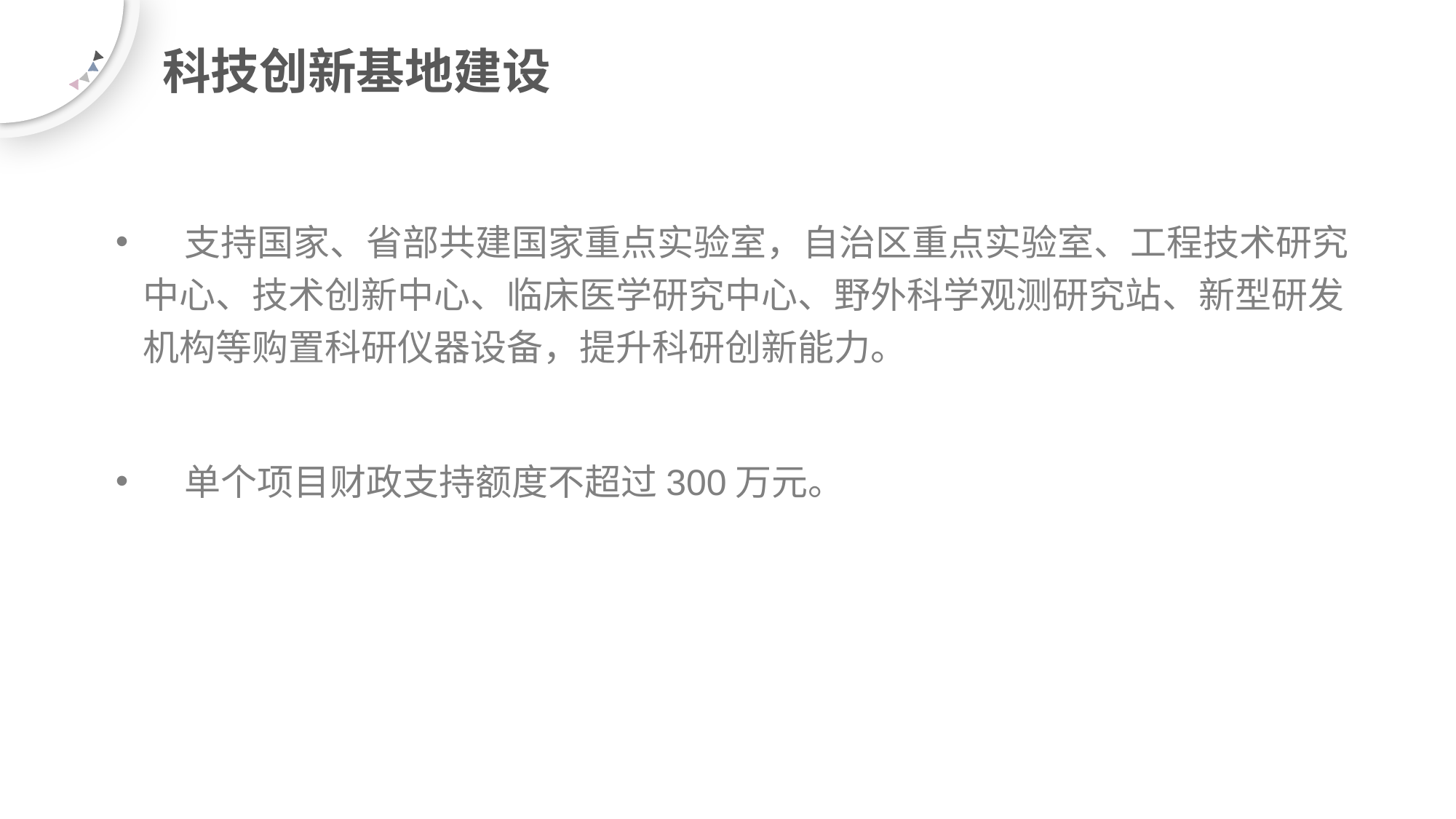

# 科技创新基地建设
    支持国家、省部共建国家重点实验室，自治区重点实验室、工程技术研究中心、技术创新中心、临床医学研究中心、野外科学观测研究站、新型研发机构等购置科研仪器设备，提升科研创新能力。

    单个项目财政支持额度不超过300万元。